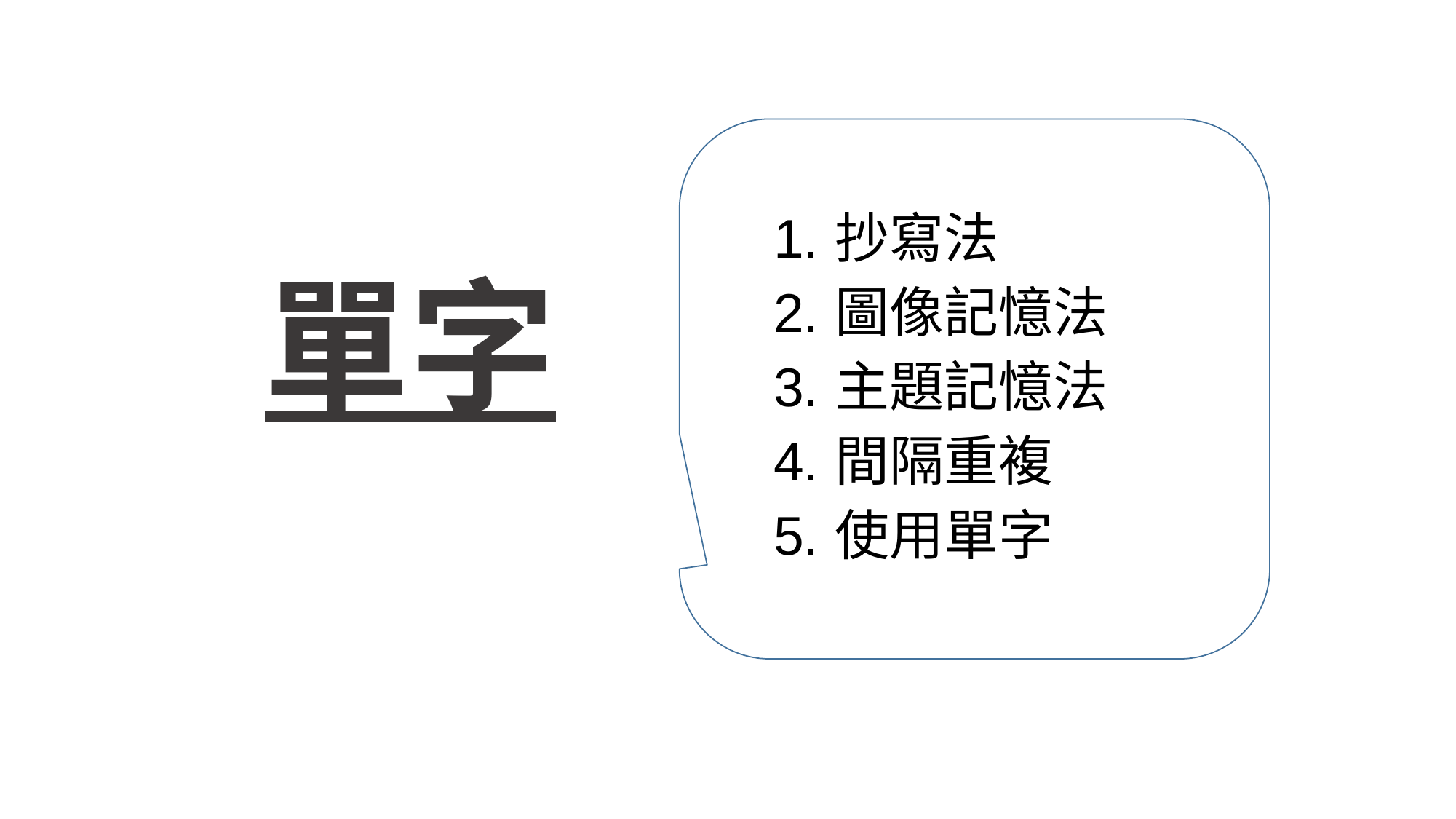

抄寫法
圖像記憶法
主題記憶法
間隔重複
使用單字
# 單字